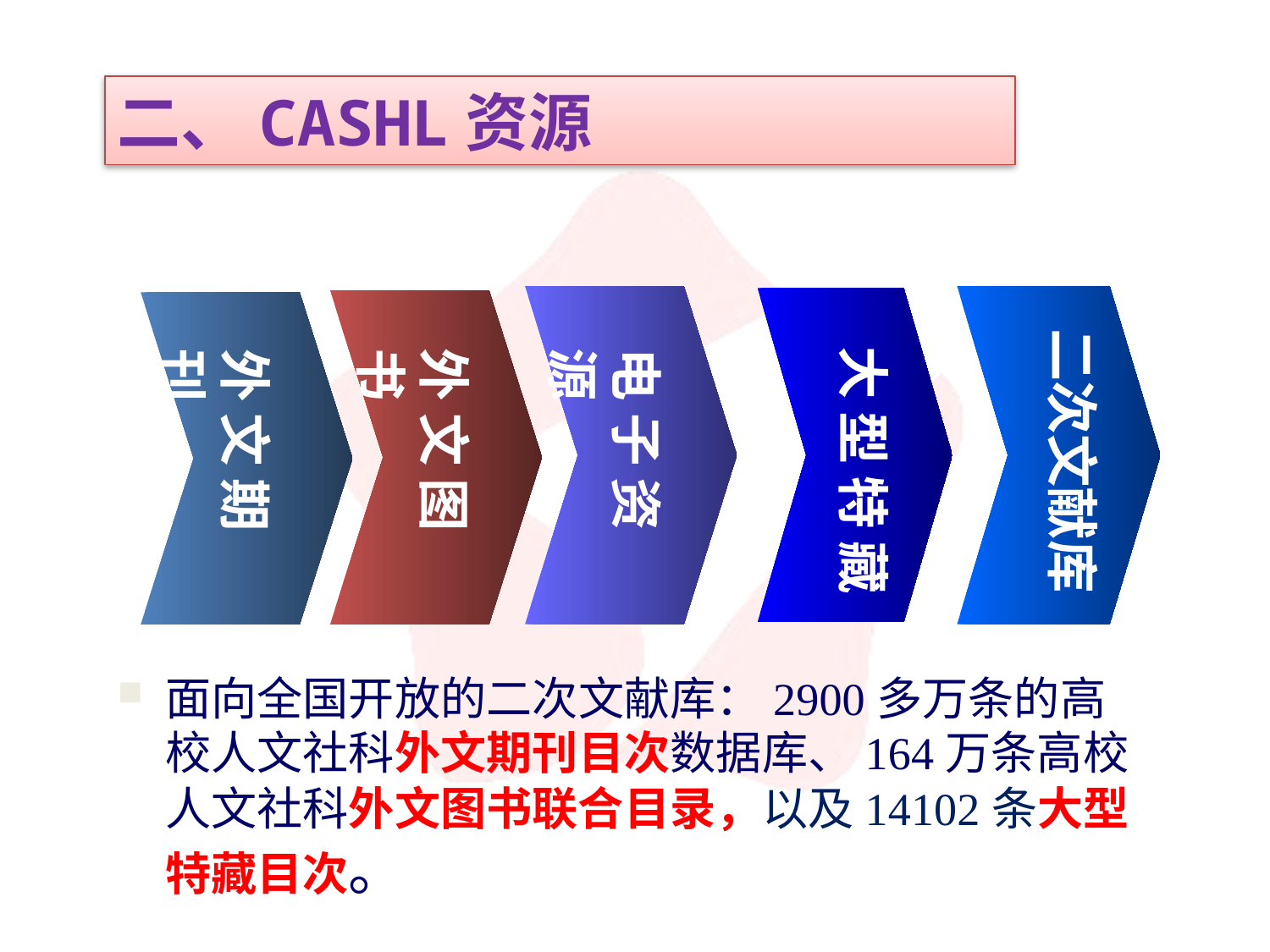

二、CASHL资源

电 子 资 源

二次文献库

大 型 特 藏

外 文 图 书

外 文 期 刊
面向全国开放的二次文献库：2900多万条的高校人文社科外文期刊目次数据库、164万条高校人文社科外文图书联合目录，以及14102条大型特藏目次。